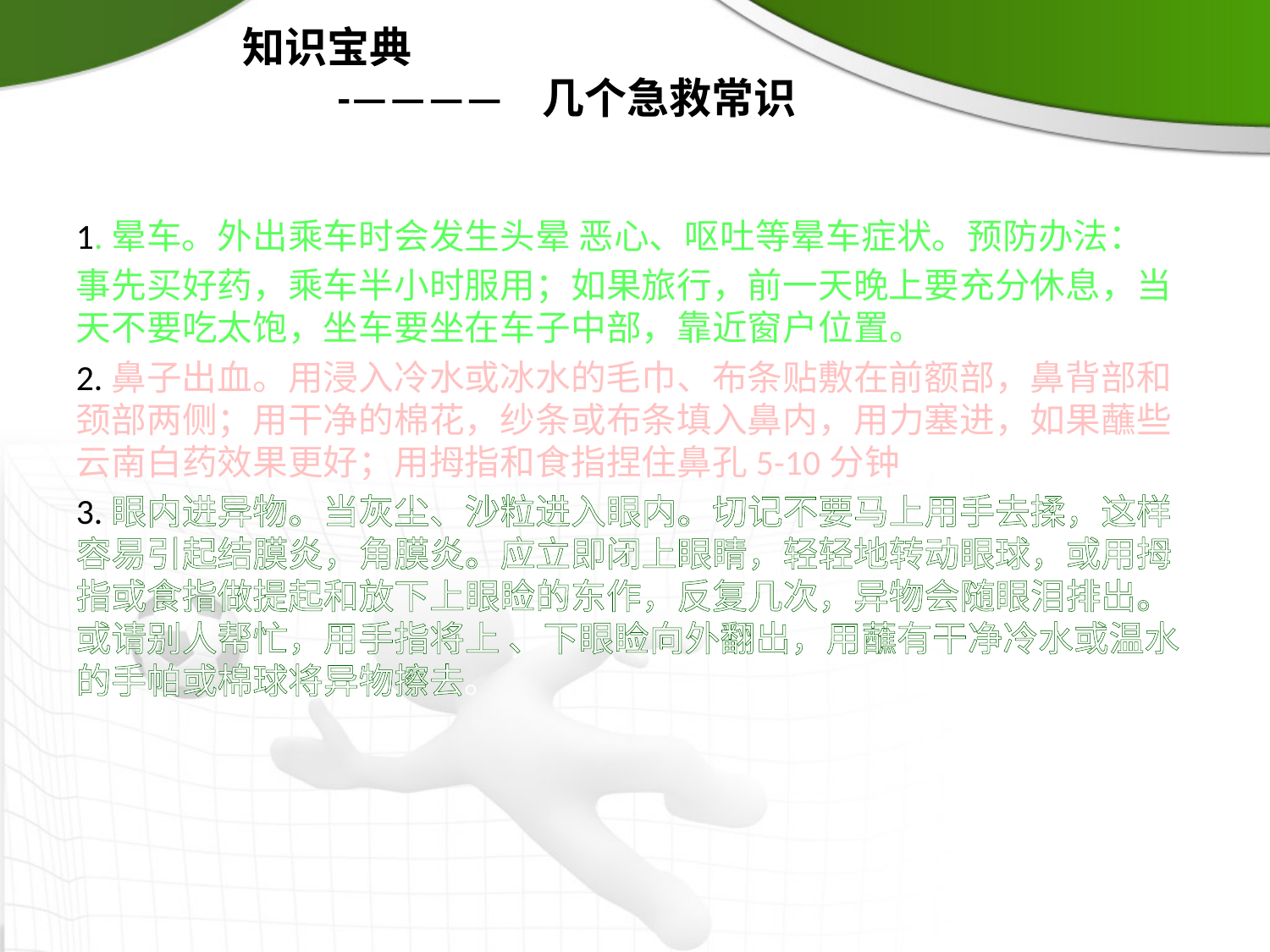

# 知识宝典 -————   几个急救常识
1.晕车。外出乘车时会发生头晕 恶心、呕吐等晕车症状。预防办法：
事先买好药，乘车半小时服用；如果旅行，前一天晚上要充分休息，当天不要吃太饱，坐车要坐在车子中部，靠近窗户位置。
2.鼻子出血。用浸入冷水或冰水的毛巾、布条贴敷在前额部，鼻背部和颈部两侧；用干净的棉花，纱条或布条填入鼻内，用力塞进，如果蘸些云南白药效果更好；用拇指和食指捏住鼻孔5-10分钟
3.眼内进异物。当灰尘、沙粒进入眼内。切记不要马上用手去揉，这样容易引起结膜炎，角膜炎。应立即闭上眼睛，轻轻地转动眼球，或用拇指或食指做提起和放下上眼睑的东作，反复几次，异物会随眼泪排出。或请别人帮忙，用手指将上 、下眼睑向外翻出，用蘸有干净冷水或温水的手帕或棉球将异物擦去。